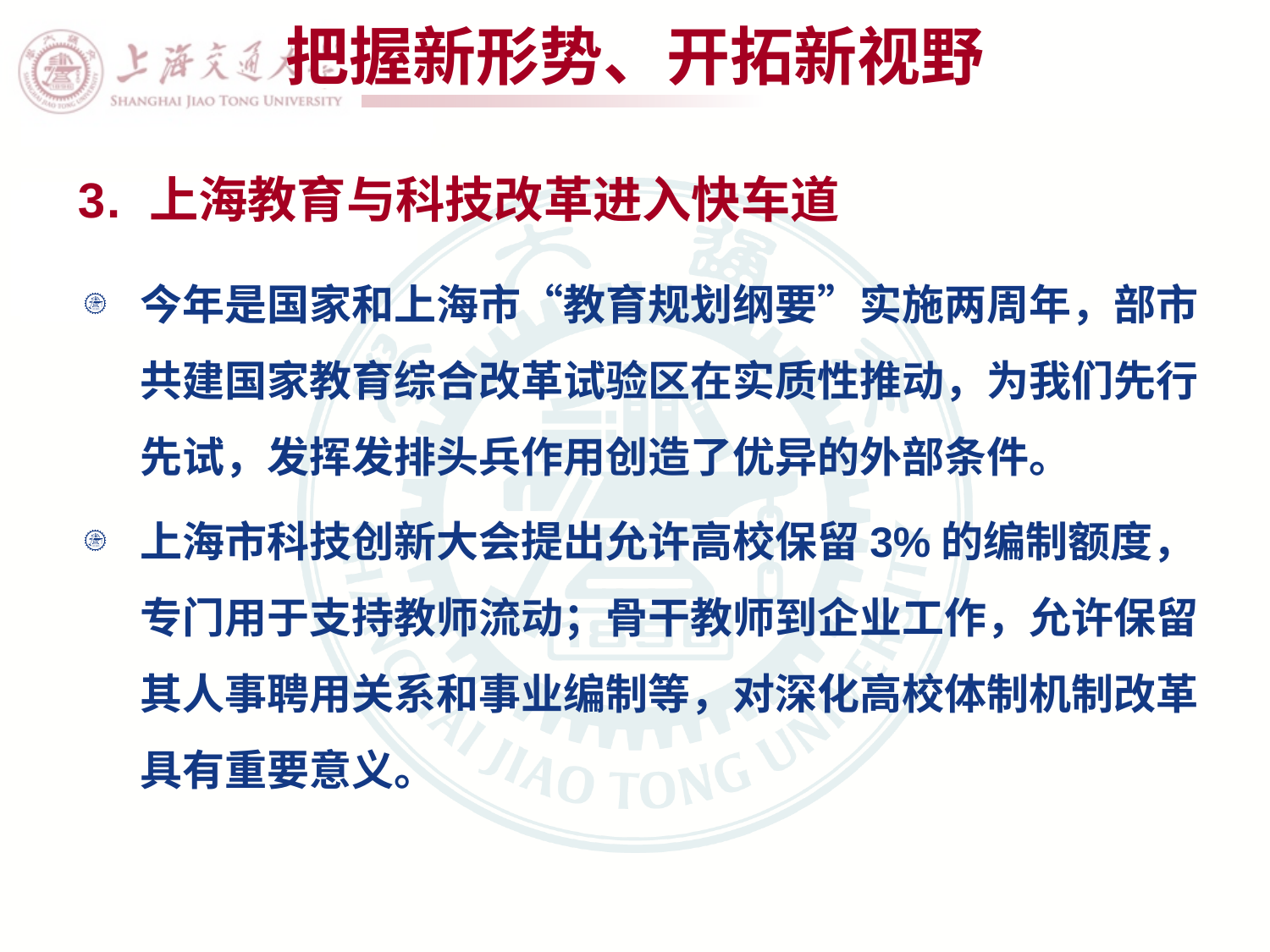

# 把握新形势、开拓新视野
上海教育与科技改革进入快车道
今年是国家和上海市“教育规划纲要”实施两周年，部市共建国家教育综合改革试验区在实质性推动，为我们先行先试，发挥发排头兵作用创造了优异的外部条件。
上海市科技创新大会提出允许高校保留3%的编制额度，专门用于支持教师流动；骨干教师到企业工作，允许保留其人事聘用关系和事业编制等，对深化高校体制机制改革具有重要意义。